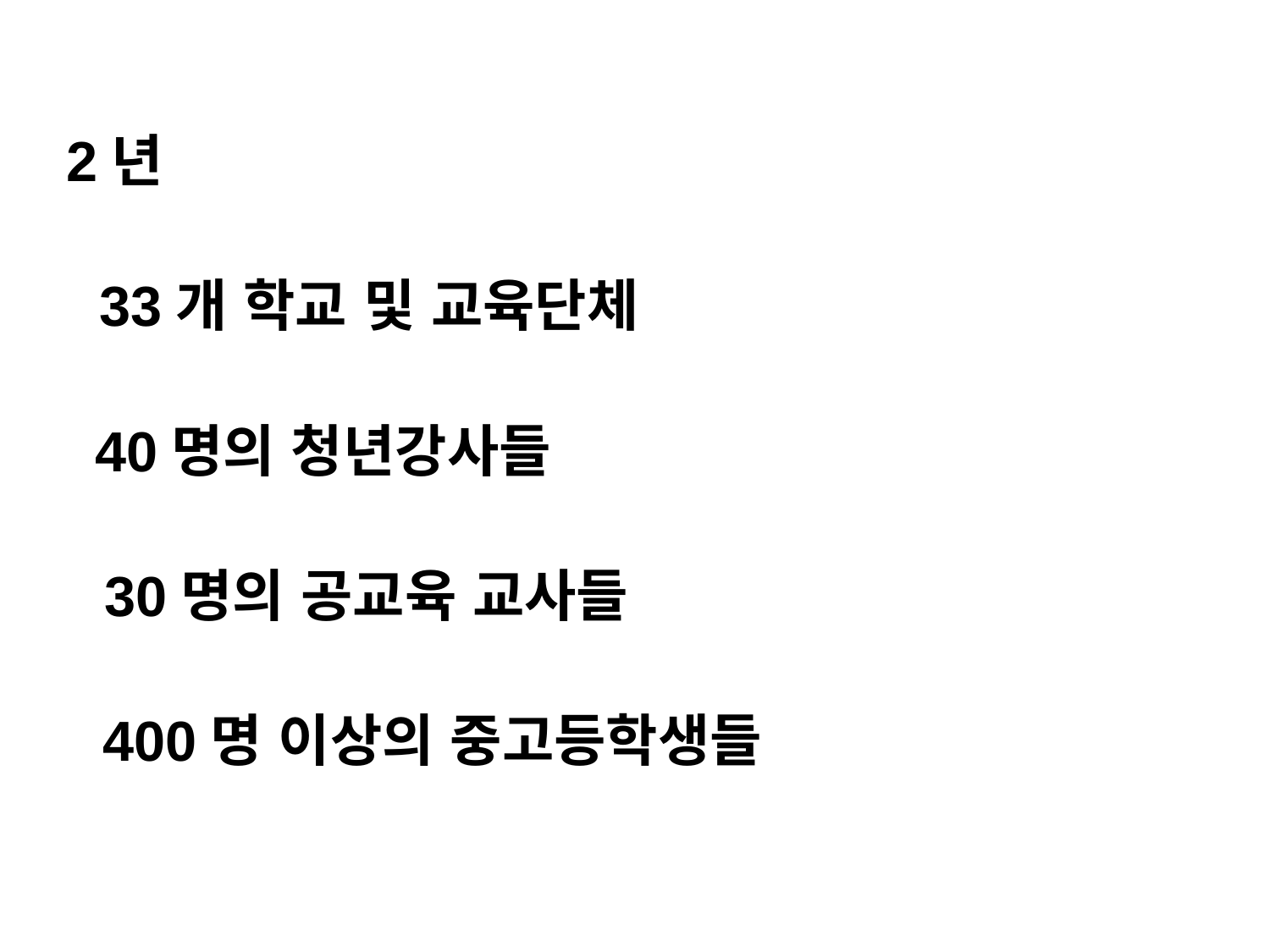

2년
33개 학교 및 교육단체
40명의 청년강사들
30명의 공교육 교사들
400명 이상의 중고등학생들